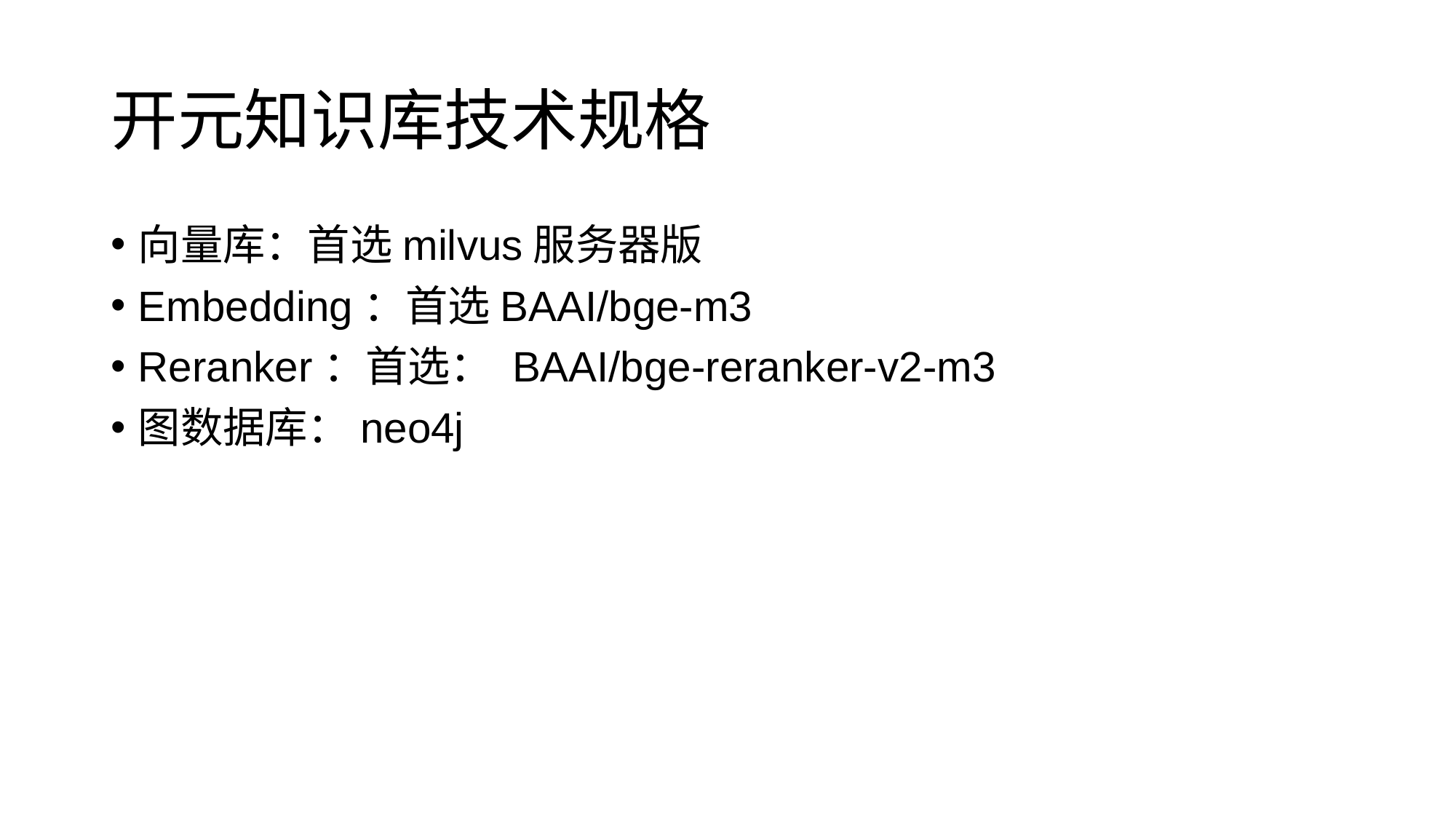

# 开元知识库技术规格
向量库：首选milvus服务器版
Embedding：首选BAAI/bge-m3
Reranker：首选： BAAI/bge-reranker-v2-m3
图数据库：neo4j